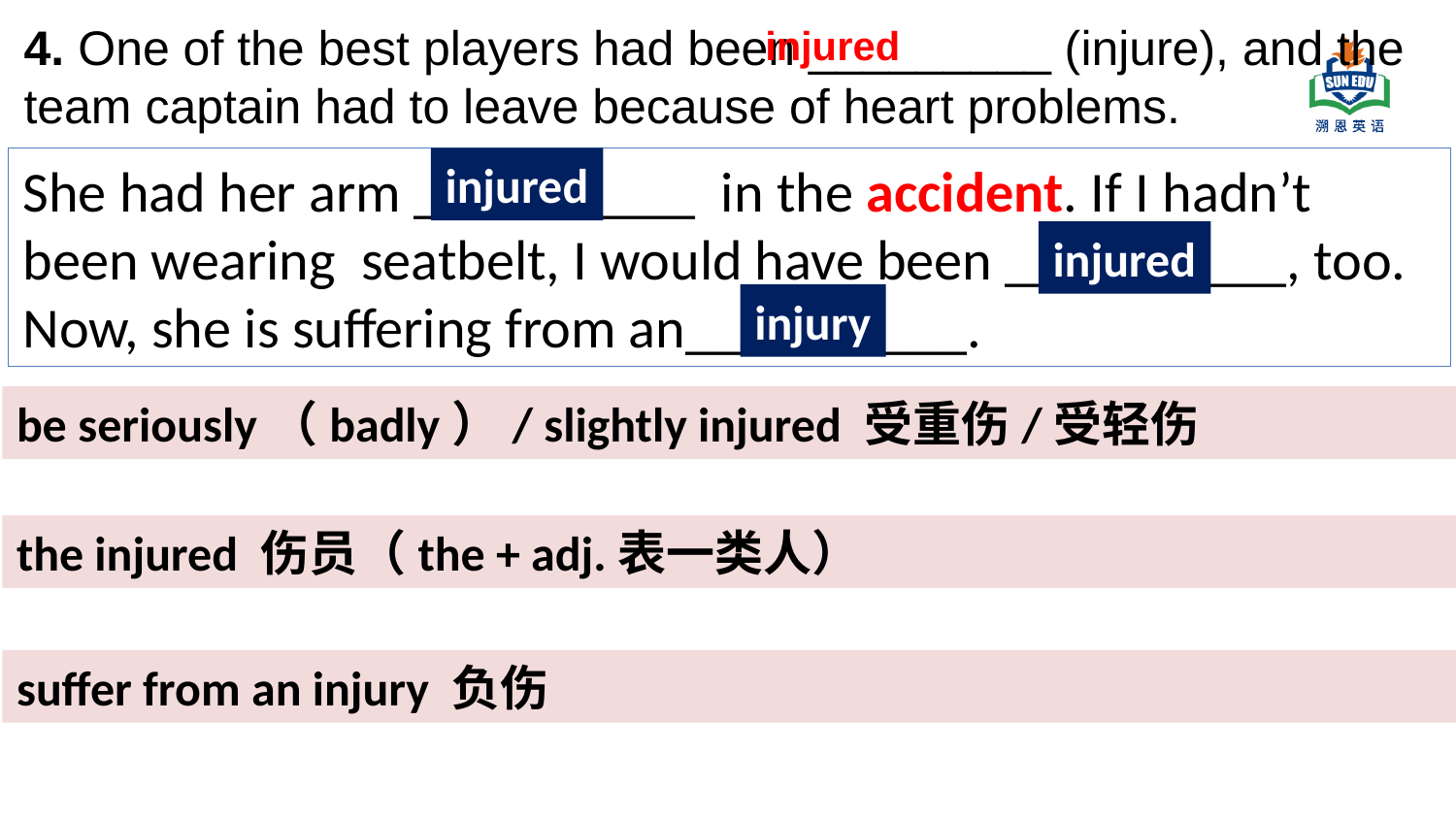

4. One of the best players had been _________ (injure), and the team captain had to leave because of heart problems.
injured
She had her arm __________  in the accident. If I hadn’t been wearing  seatbelt, I would have been __________, too.
Now, she is suffering from an__________.
injured
injured
injury
be seriously（badly）/ slightly injured 受重伤/受轻伤
the injured 伤员（the + adj.表一类人）
suffer from an injury 负伤